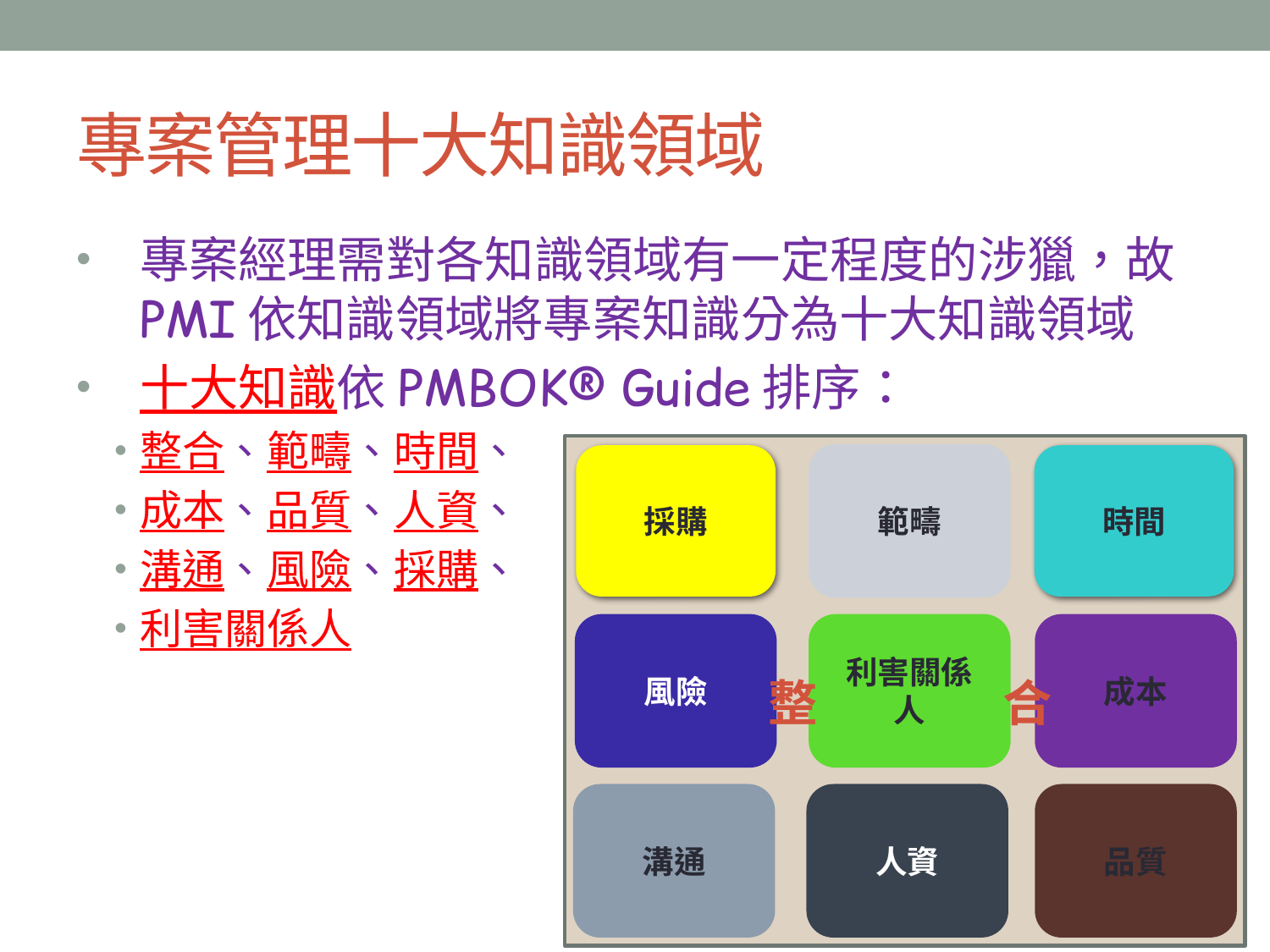

# 專案管理十大知識領域
專案經理需對各知識領域有一定程度的涉獵，故PMI依知識領域將專案知識分為十大知識領域
十大知識依PMBOK® Guide排序：
整合、範疇、時間、
成本、品質、人資、
溝通、風險、採購、
利害關係人

採購
範疇
時間
風險
利害關係人
成本
整
合
溝通
人資
品質